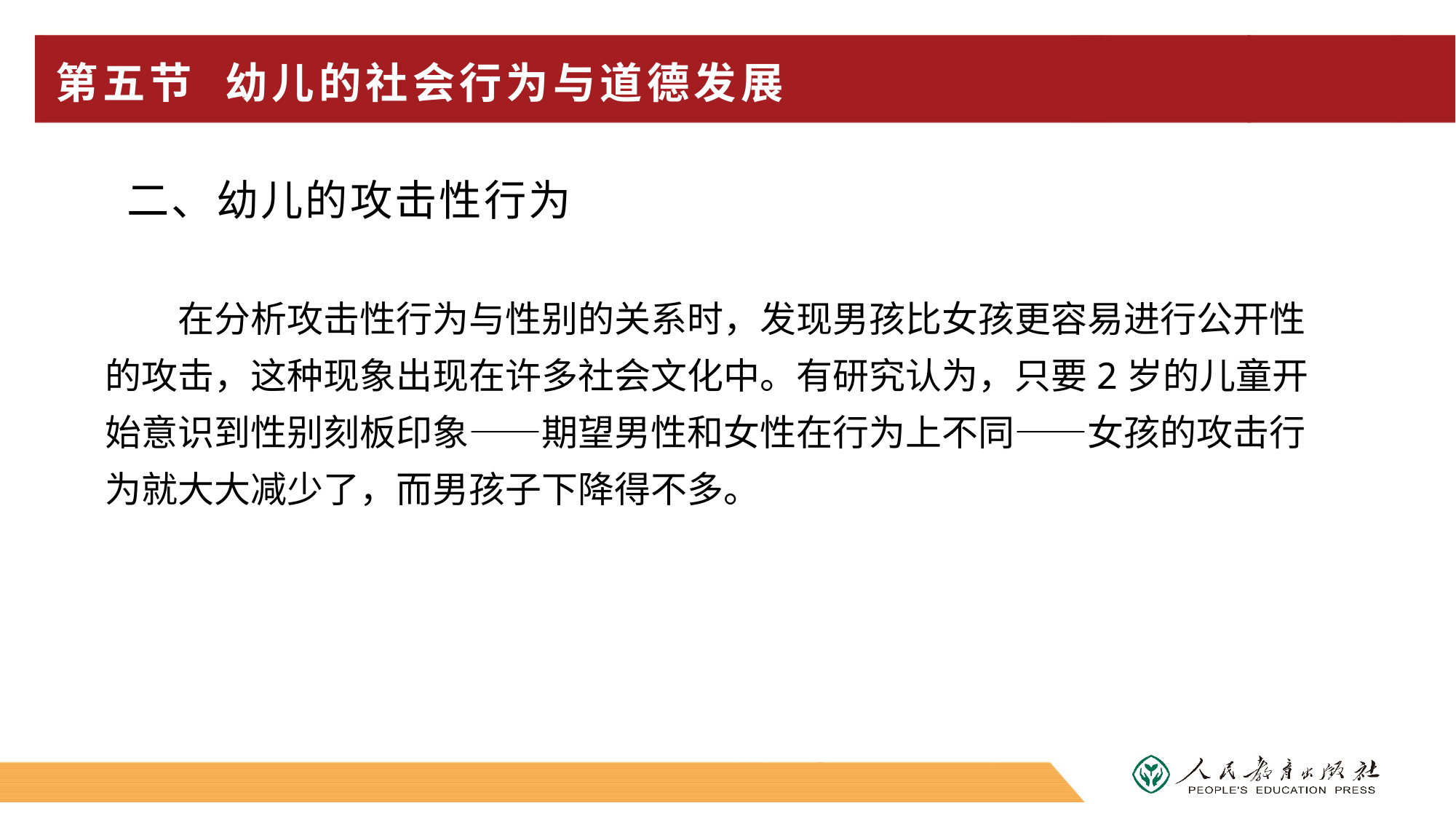

# 第五节  幼儿的社会行为与道德发展
 二、幼儿的攻击性行为
在分析攻击性行为与性别的关系时，发现男孩比女孩更容易进行公开性的攻击，这种现象出现在许多社会文化中。有研究认为，只要2岁的儿童开始意识到性别刻板印象——期望男性和女性在行为上不同——女孩的攻击行为就大大减少了，而男孩子下降得不多。